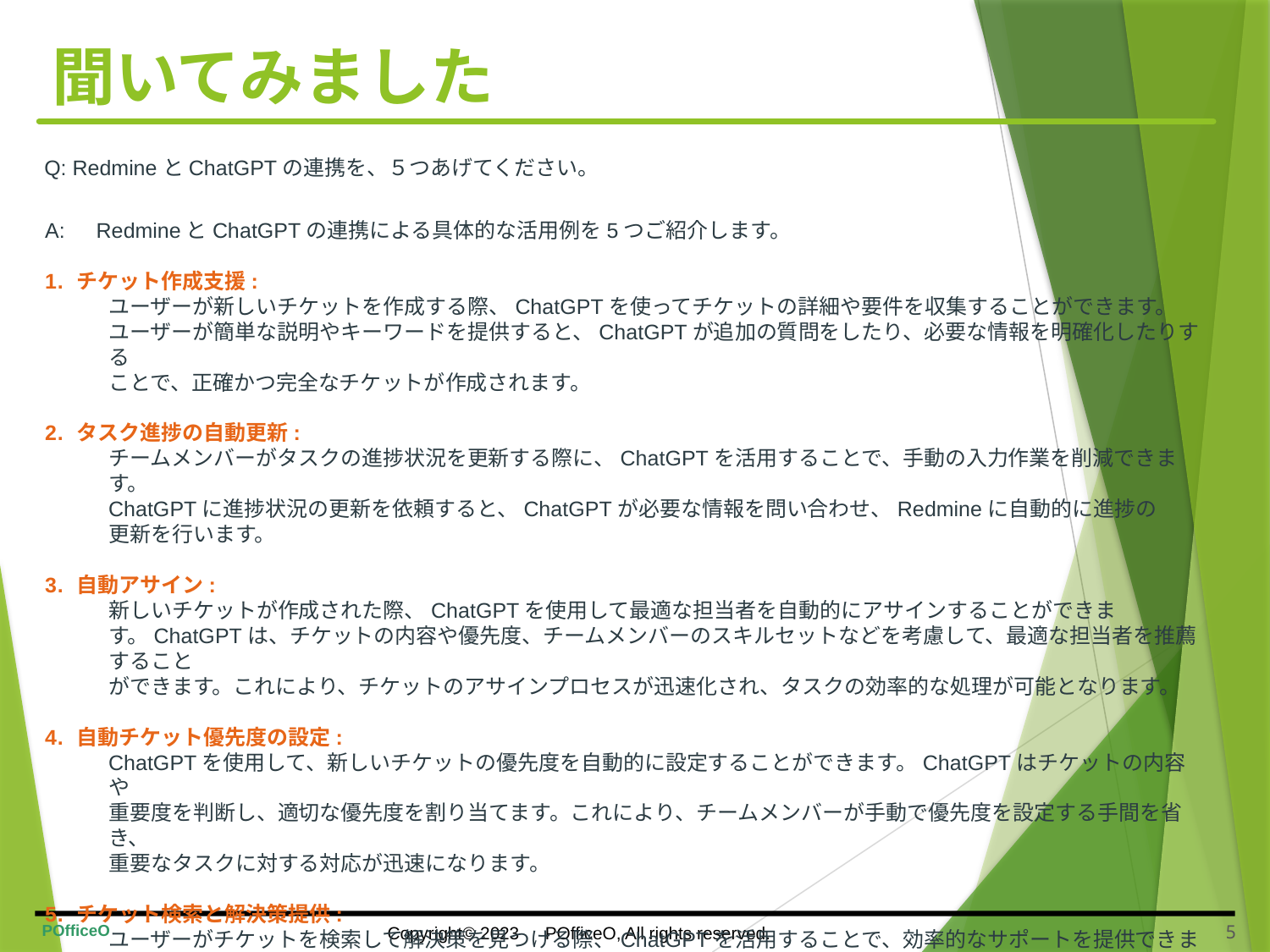

# 聞いてみました
Q: RedmineとChatGPTの連携を、５つあげてください。
A:　RedmineとChatGPTの連携による具体的な活用例を5つご紹介します。

チケット作成支援:
ユーザーが新しいチケットを作成する際、ChatGPTを使ってチケットの詳細や要件を収集することができます。
ユーザーが簡単な説明やキーワードを提供すると、ChatGPTが追加の質問をしたり、必要な情報を明確化したりする
ことで、正確かつ完全なチケットが作成されます。

タスク進捗の自動更新:
チームメンバーがタスクの進捗状況を更新する際に、ChatGPTを活用することで、手動の入力作業を削減できます。
ChatGPTに進捗状況の更新を依頼すると、ChatGPTが必要な情報を問い合わせ、Redmineに自動的に進捗の
更新を行います。

自動アサイン:
新しいチケットが作成された際、ChatGPTを使用して最適な担当者を自動的にアサインすることができます。ChatGPTは、チケットの内容や優先度、チームメンバーのスキルセットなどを考慮して、最適な担当者を推薦すること
ができます。これにより、チケットのアサインプロセスが迅速化され、タスクの効率的な処理が可能となります。

自動チケット優先度の設定:
ChatGPTを使用して、新しいチケットの優先度を自動的に設定することができます。ChatGPTはチケットの内容や
重要度を判断し、適切な優先度を割り当てます。これにより、チームメンバーが手動で優先度を設定する手間を省き、
重要なタスクに対する対応が迅速になります。

チケット検索と解決策提供:
ユーザーがチケットを検索して解決策を見つける際、ChatGPTを活用することで、効率的なサポートを提供できます。
ChatGPTはユーザーの問い合わせやキーワードを解釈し、Redmineのナレッジベースや過去のチケットから関連情報
を検索して提供します。これにより、ユーザーが迅速に問題解決や必要な情報の入手ができます。
5